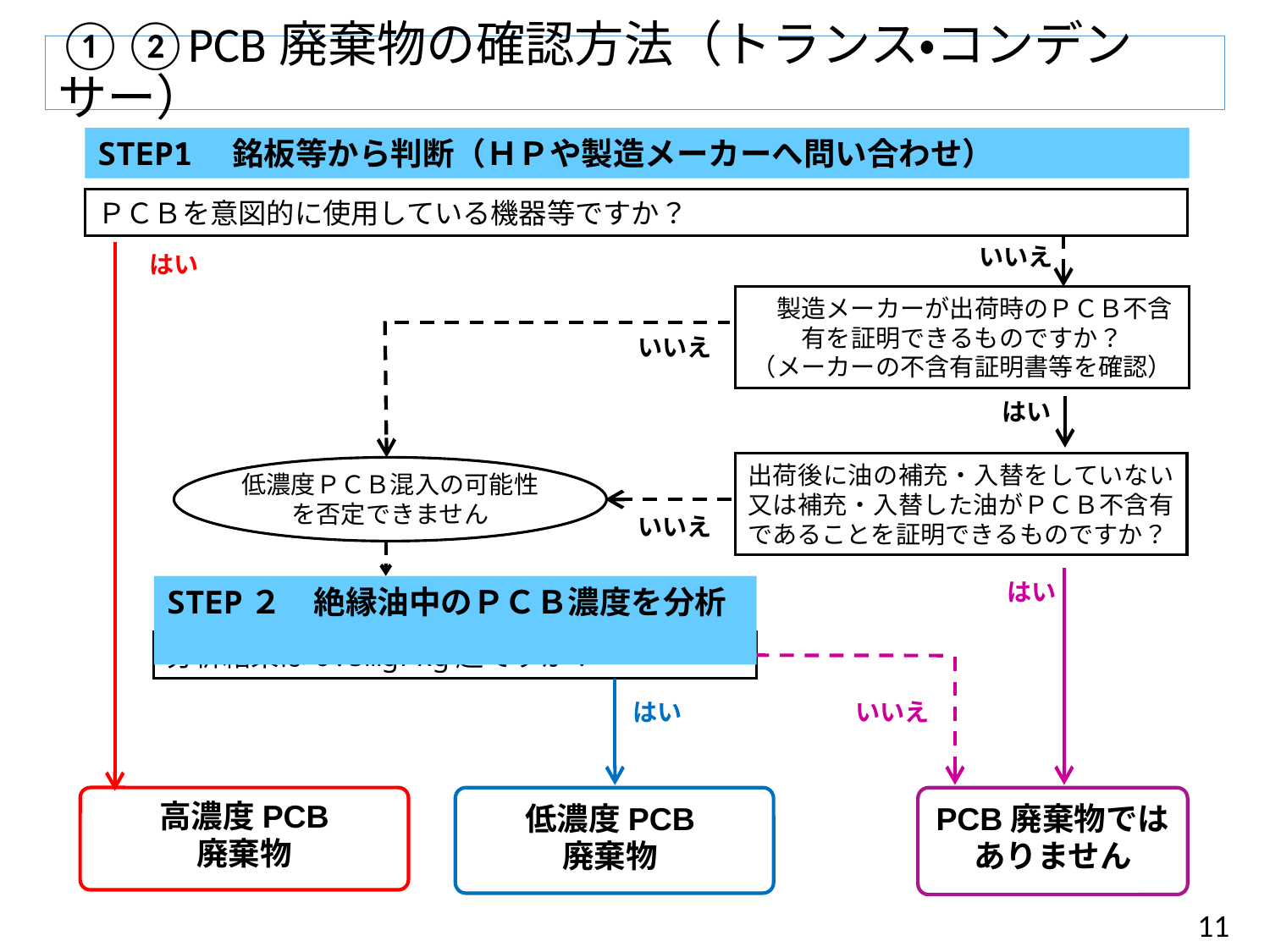

# ①②PCB廃棄物の確認方法（トランス・コンデンサー）
STEP1　銘板等から判断（ＨＰや製造メーカーへ問い合わせ）
ＰＣＢを意図的に使用している機器等ですか？
いいえ
はい
　製造メーカーが出荷時のＰＣＢ不含有を証明できるものですか？
（メーカーの不含有証明書等を確認）
いいえ
はい
出荷後に油の補充・入替をしていない又は補充・入替した油がＰＣＢ不含有であることを証明できるものですか？
低濃度ＰＣＢ混入の可能性を否定できません
いいえ
はい
STEP２　絶縁油中のＰＣＢ濃度を分析
分析結果は0.5mg/kg超ですか？
はい
いいえ

高濃度PCB
廃棄物

低濃度PCB
廃棄物

PCB廃棄物では
ありません